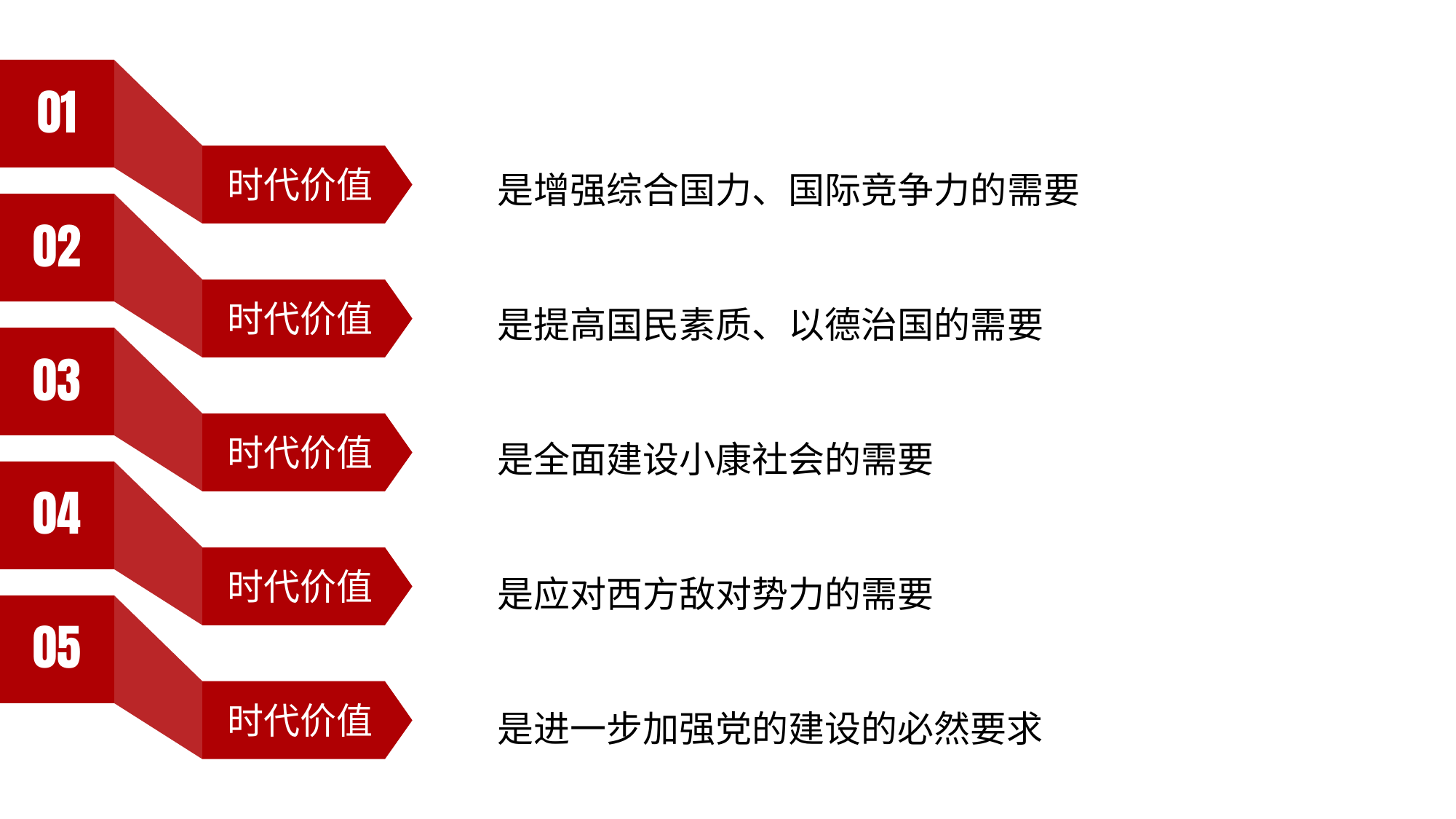

01

时代价值
是增强综合国力、国际竞争力的需要

02

时代价值
是提高国民素质、以德治国的需要

03

时代价值
是全面建设小康社会的需要

04

时代价值
是应对西方敌对势力的需要

05

时代价值
是进一步加强党的建设的必然要求